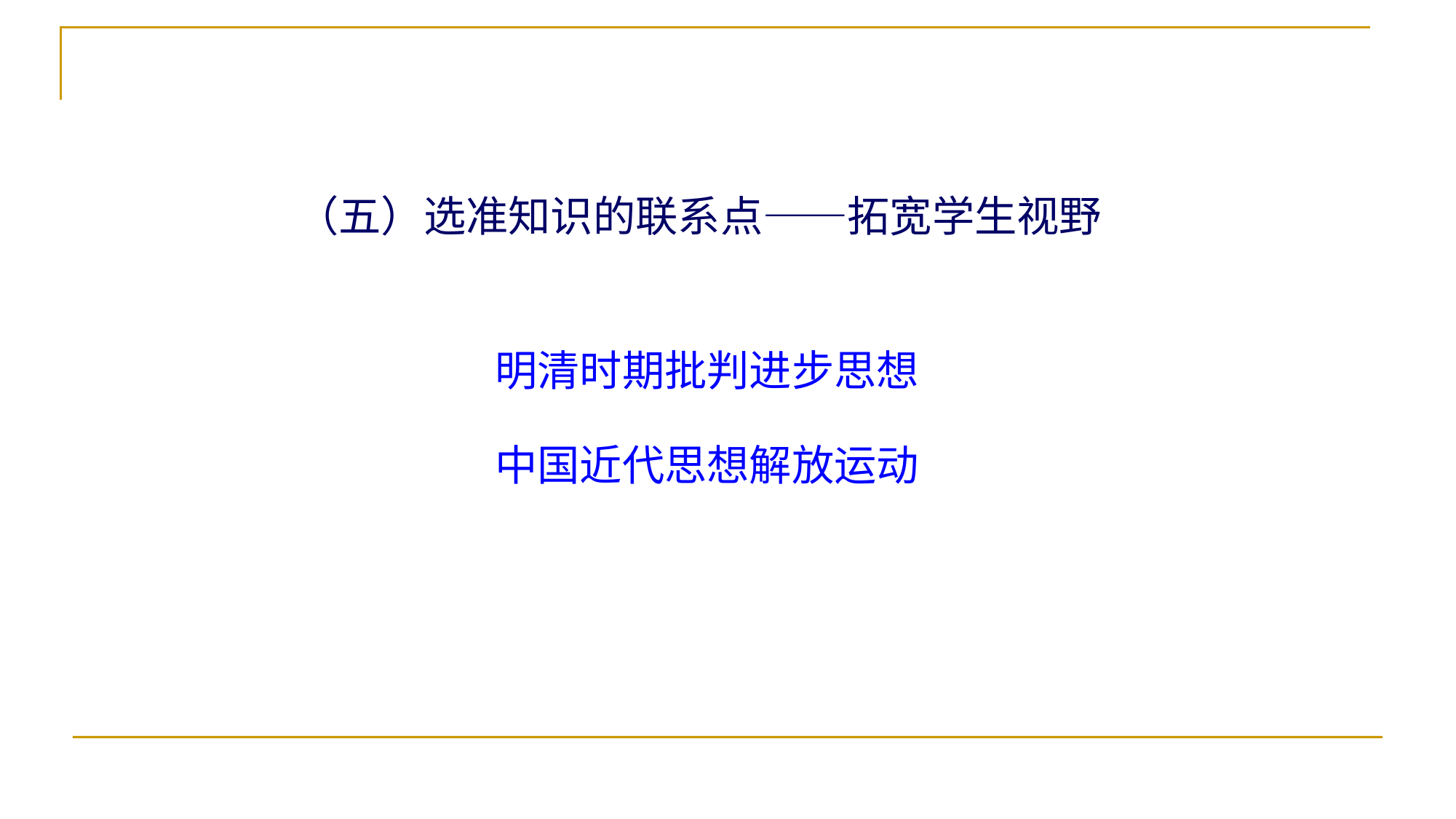

（五）选准知识的联系点——拓宽学生视野
明清时期批判进步思想
中国近代思想解放运动